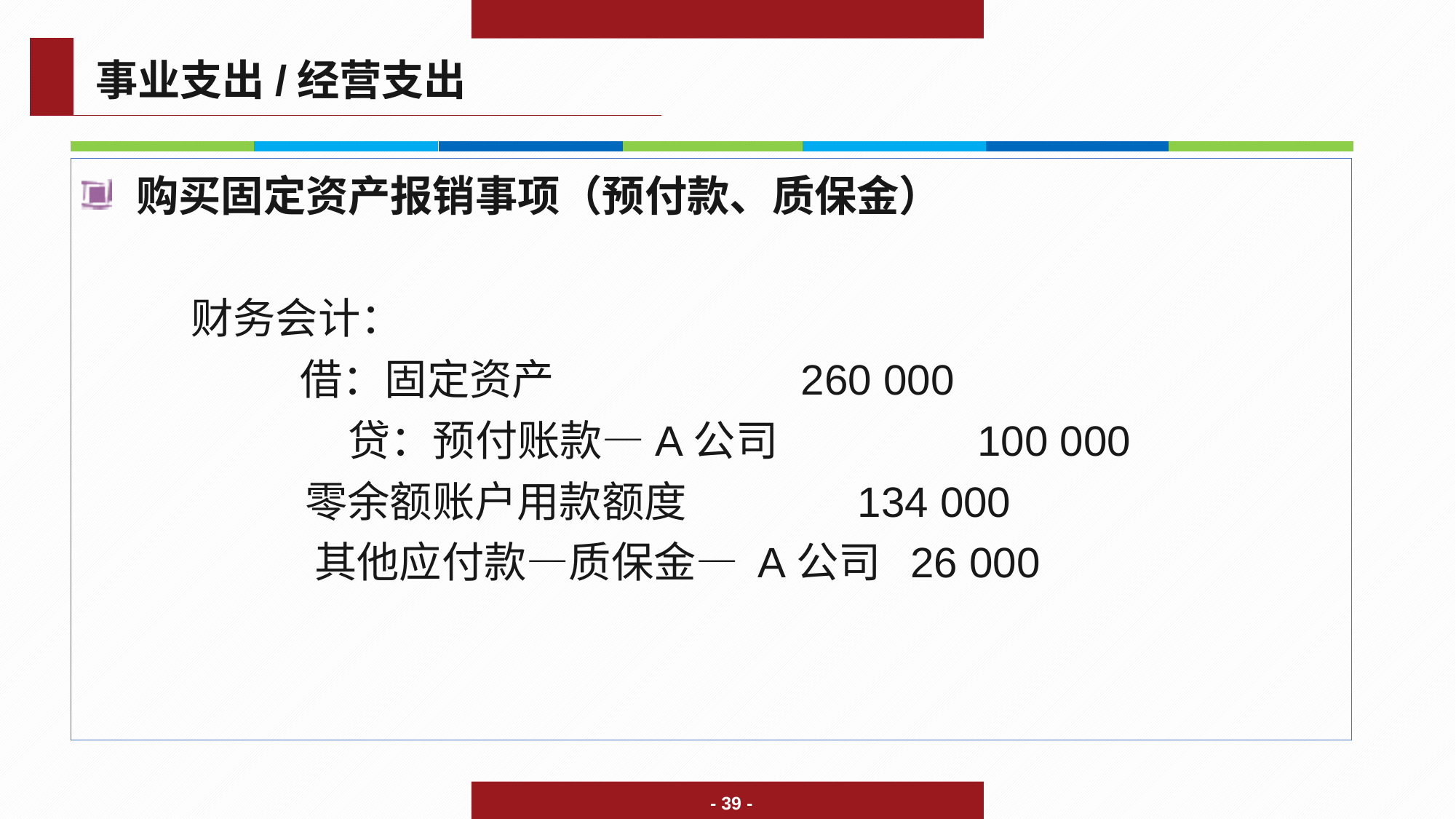

事业支出/经营支出

购买固定资产报销事项（预付款、质保金）

	财务会计：
		借：固定资产                         260 000
   		    贷：预付账款—A公司                    100 000
          	           零余额账户用款额度                 134 000
         	            其他应付款—质保金— A公司  26 000

- 39 -